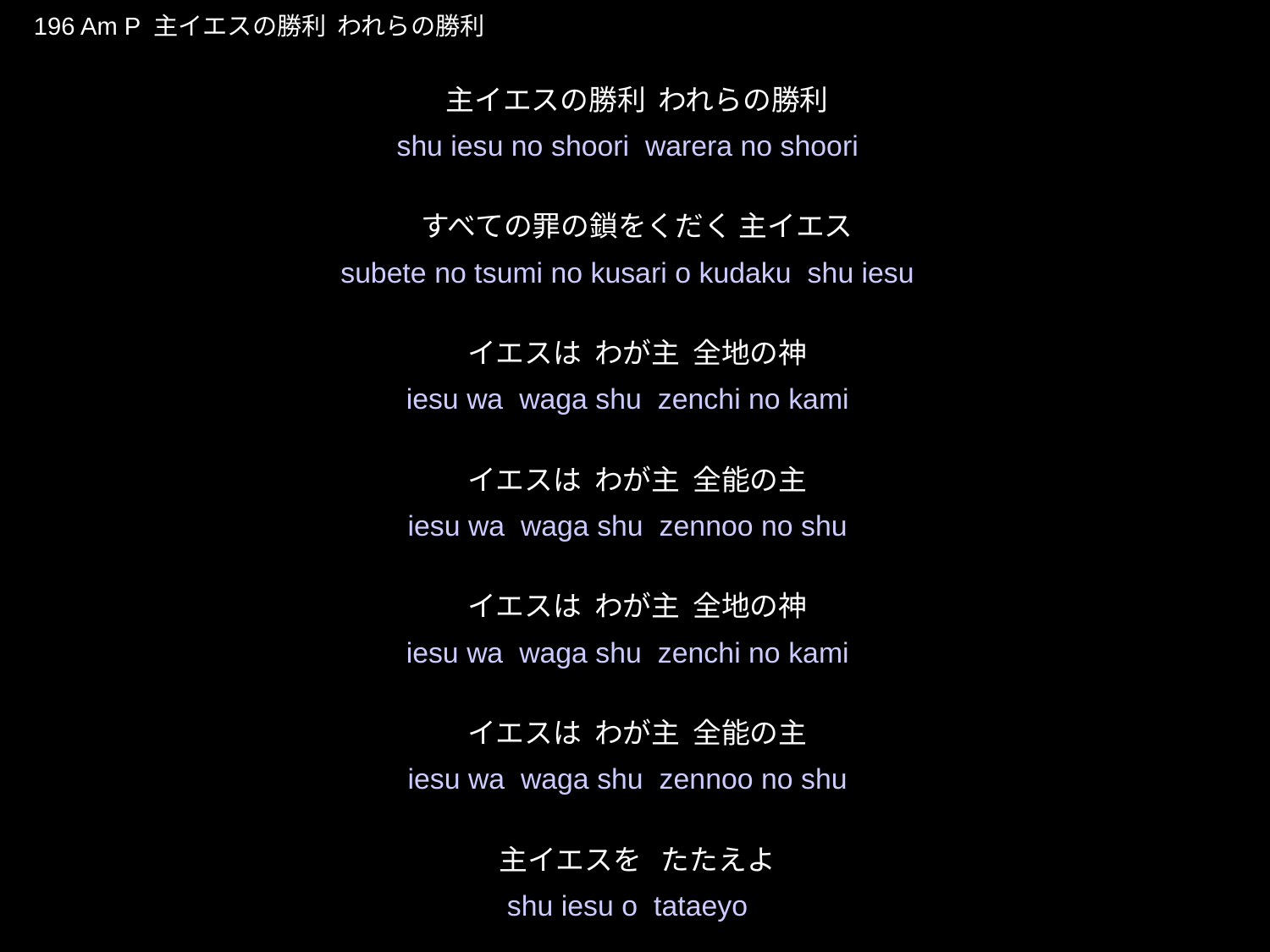

しゅいえすのしょうりわれらのしょうり
★P
196 Am P 主イエスの勝利  われらの勝利
主イエスの勝利  われらの勝利
すべての罪の鎖をくだく 主イエス
イエスは  わが主  全地の神
イエスは  わが主  全能の主
イエスは  わが主  全地の神
イエスは  わが主  全能の主
主イエスを   たたえよ
★５
shu iesu no shoori  warera no shoori
subete no tsumi no kusari o kudaku  shu iesu
iesu wa  waga shu  zenchi no kami
iesu wa  waga shu  zennoo no shu
iesu wa  waga shu  zenchi no kami
iesu wa  waga shu  zennoo no shu
shu iesu o  tataeyo